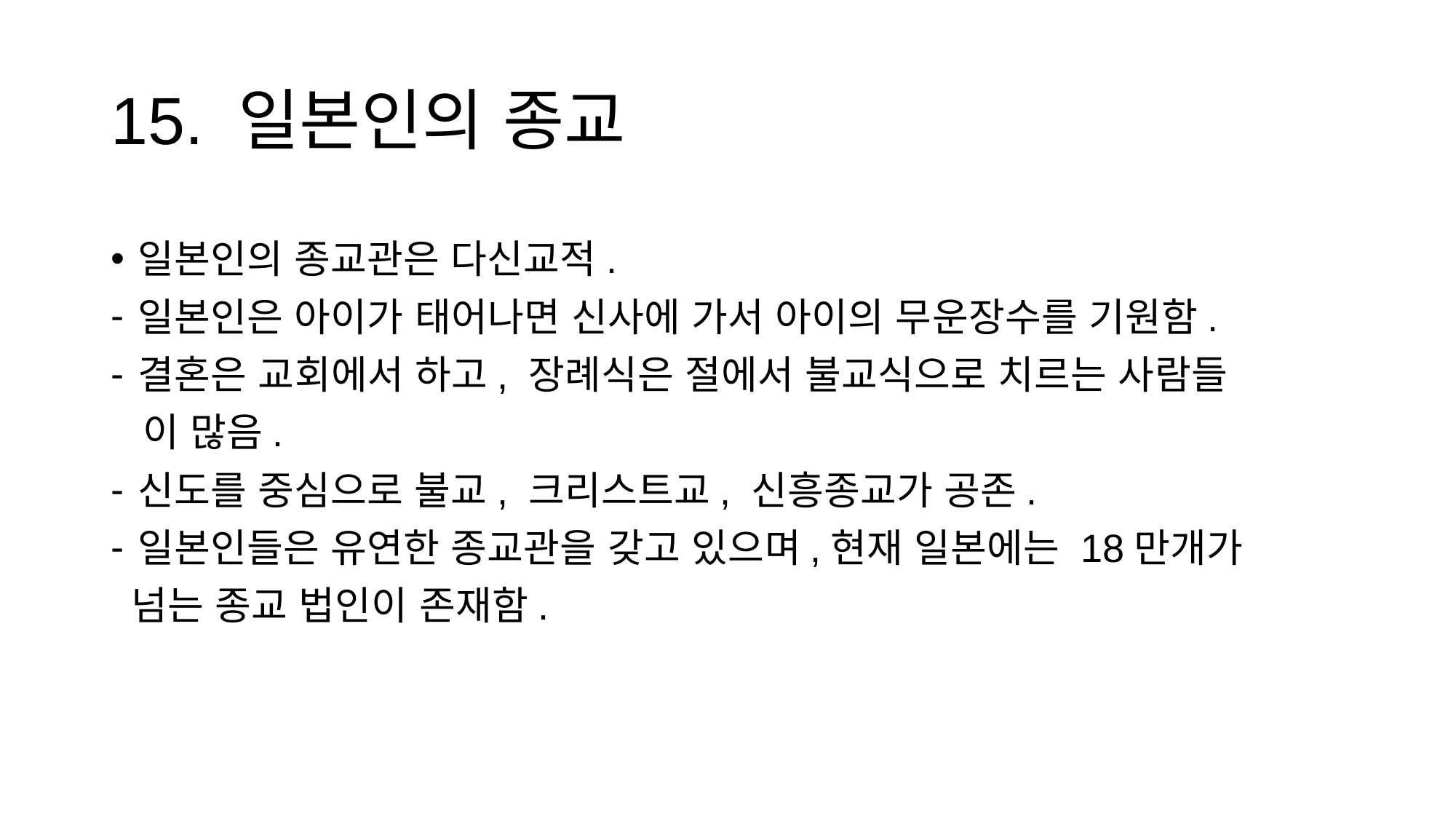

# 15. 일본인의 종교

일본인의 종교관은 다신교적.
일본인은 아이가 태어나면 신사에 가서 아이의 무운장수를 기원함.
결혼은 교회에서 하고, 장례식은 절에서 불교식으로 치르는 사람들
  이 많음.
신도를 중심으로 불교, 크리스트교, 신흥종교가 공존.
일본인들은 유연한 종교관을 갖고 있으며,현재 일본에는 18만개가
 넘는 종교 법인이 존재함.